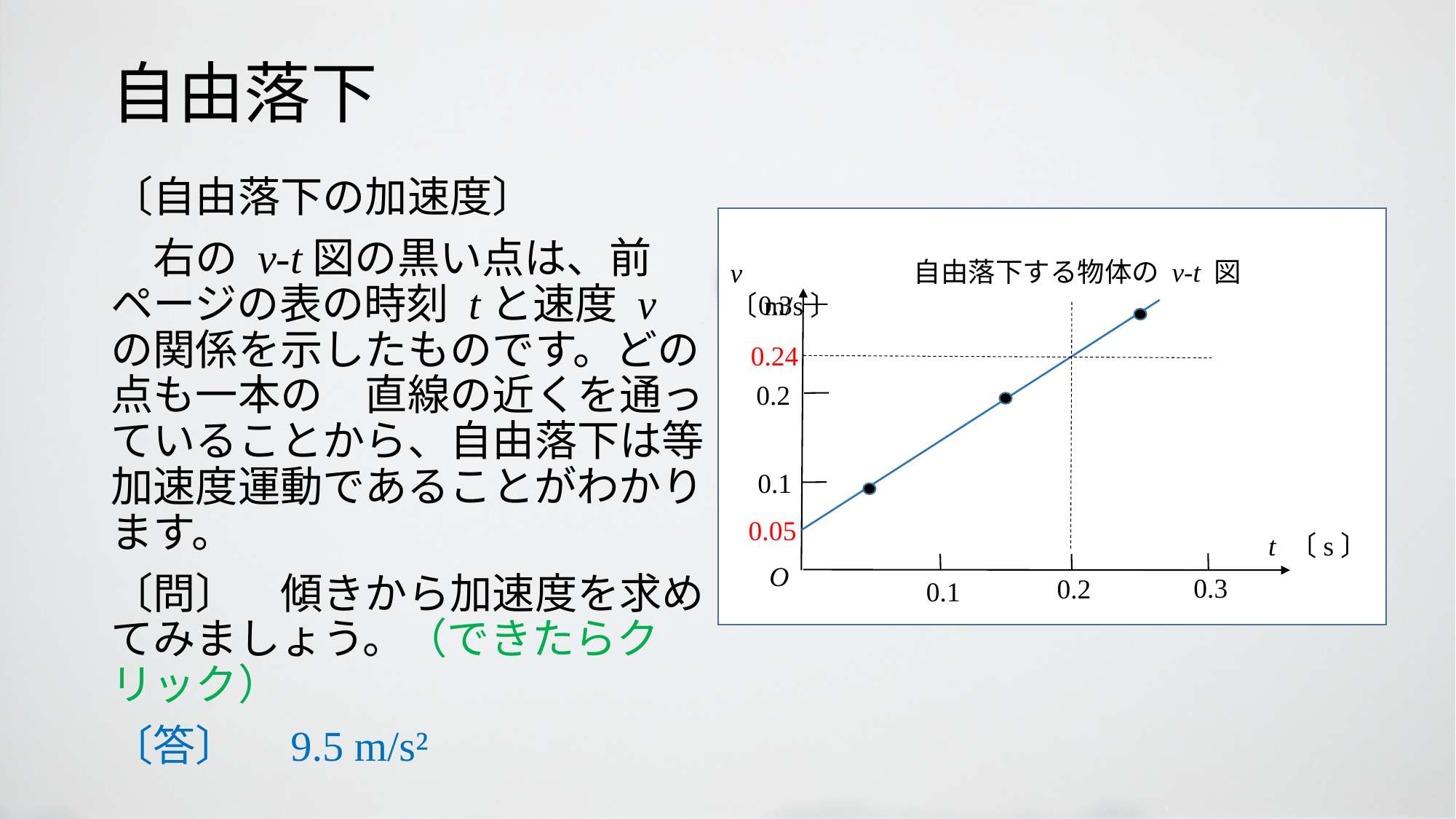

# 自由落下
〔自由落下の加速度〕
　右の v-t図の黒い点は、前ページの表の時刻 tと速度 vの関係を示したものです。どの点も一本の　直線の近くを通っていることから、自由落下は等加速度運動であることがわかります。
〔問〕　傾きから加速度を求めてみましょう。（できたらクリック）
〔答〕　9.5 m/s²

自由落下する物体の v-t 図
v 〔m/s〕
0.2
0.1
t 〔s〕
O
0.3
0.2
0.1
0.3
0.24
0.05